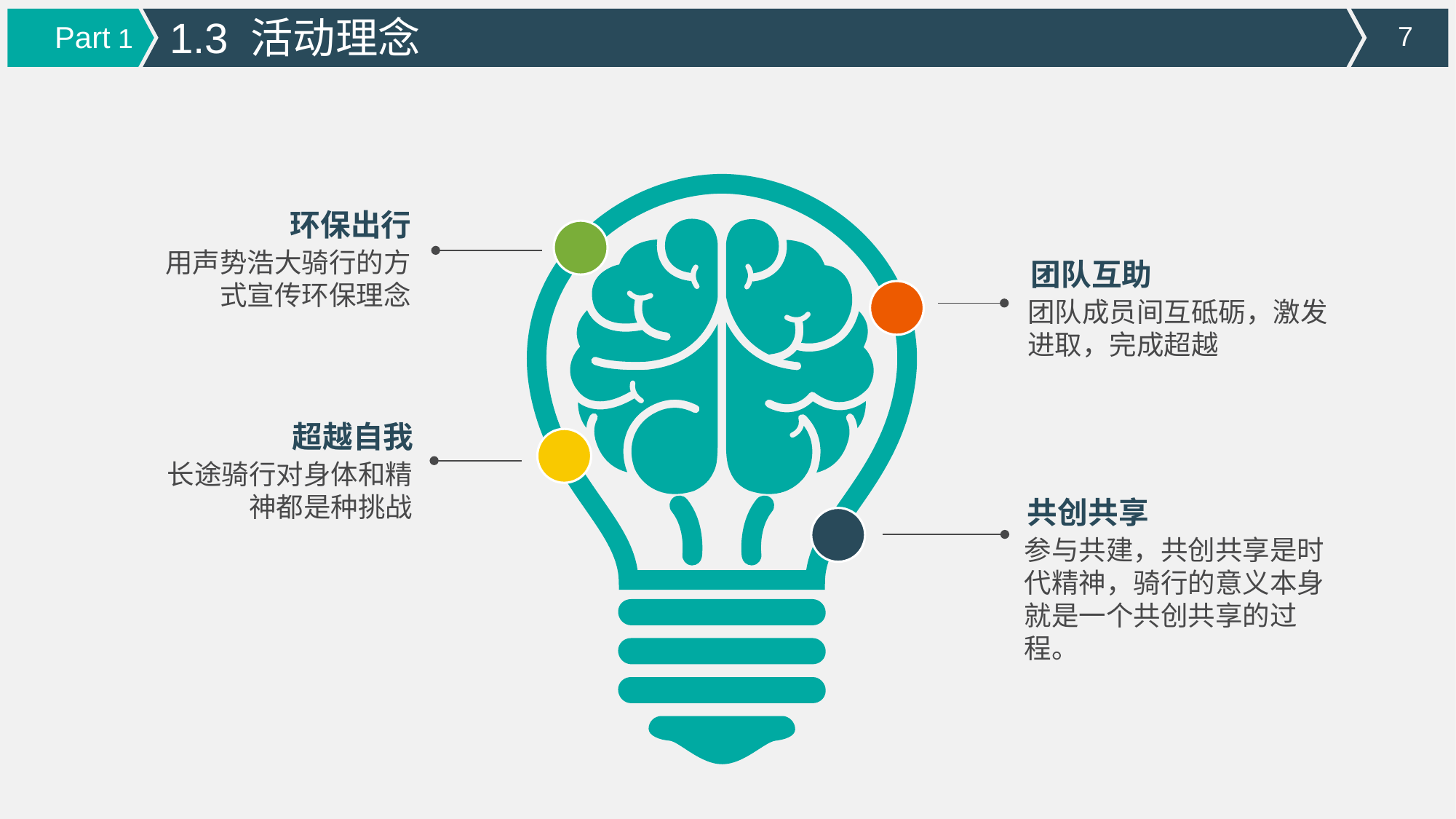

1.3 活动理念
Part 1

环保出行

用声势浩大骑行的方式宣传环保理念
团队互助

团队成员间互砥砺，激发进取，完成超越
超越自我

长途骑行对身体和精神都是种挑战
共创共享

参与共建，共创共享是时代精神，骑行的意义本身就是一个共创共享的过程。